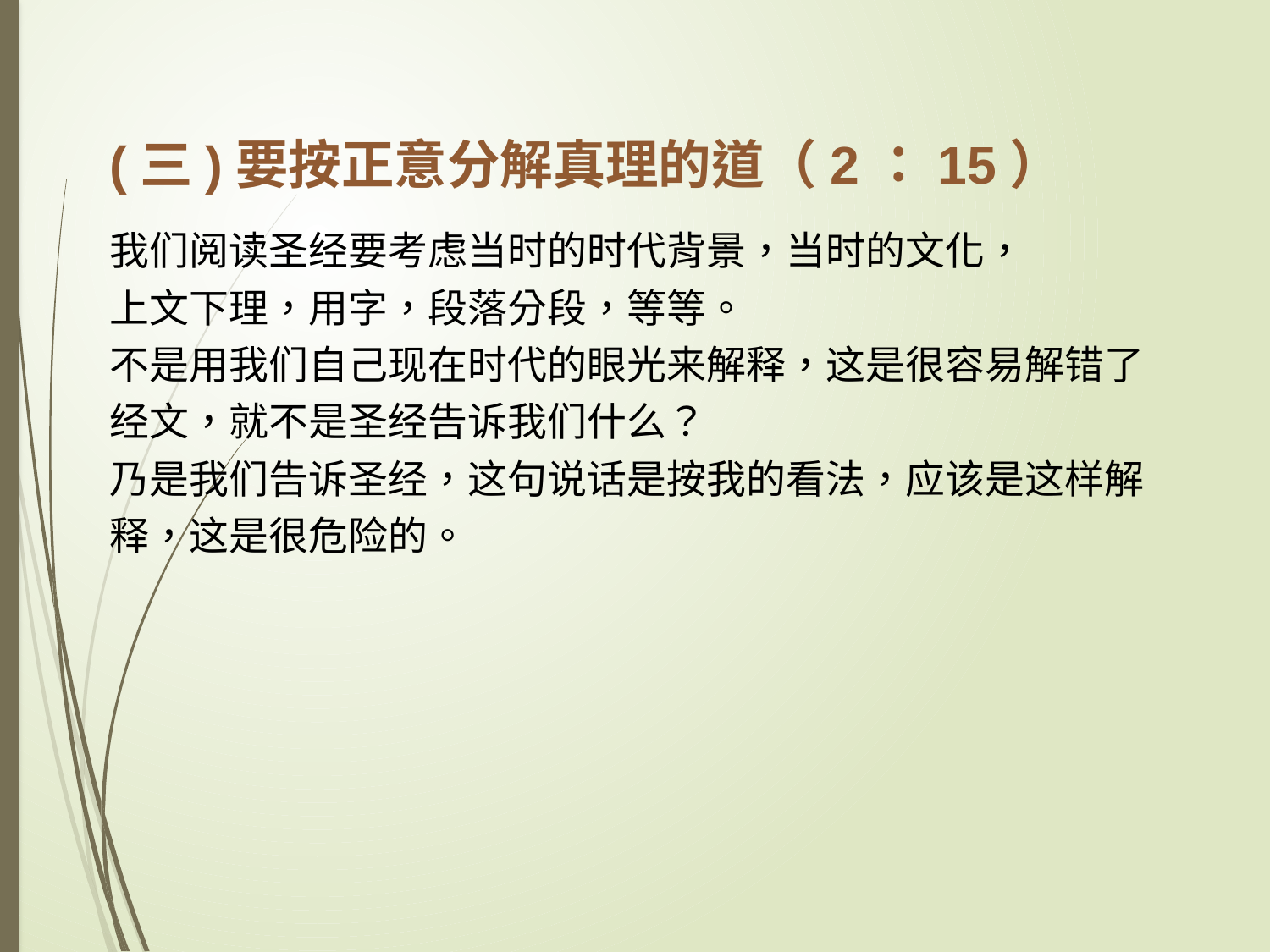

(三)要按正意分解真理的道（2：15）
我们阅读圣经要考虑当时的时代背景，当时的文化，
上文下理，用字，段落分段，等等。
不是用我们自己现在时代的眼光来解释，这是很容易解错了经文，就不是圣经告诉我们什么？
乃是我们告诉圣经，这句说话是按我的看法，应该是这样解释，这是很危险的。